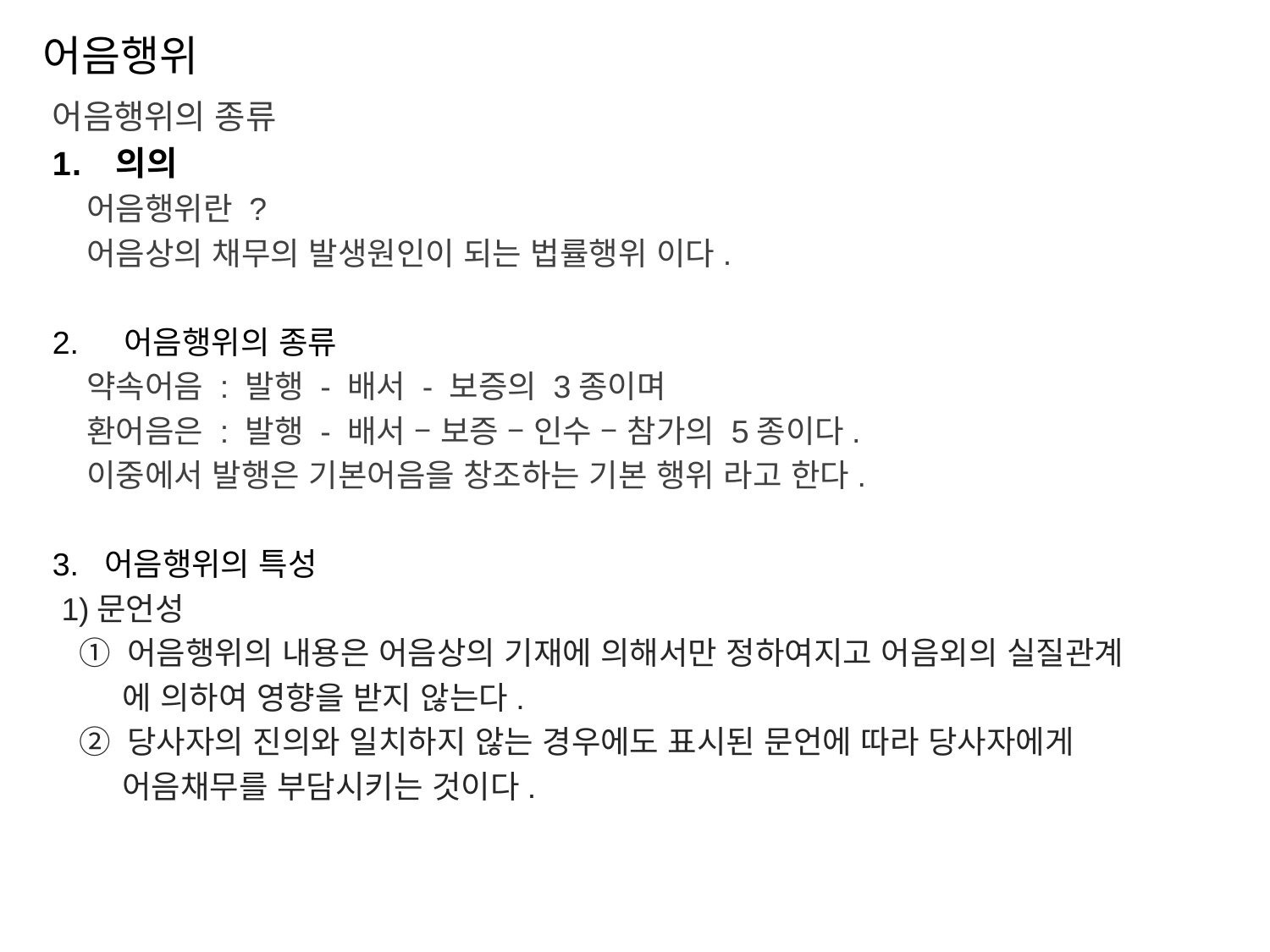

# 어음행위
어음행위의 종류
의의
   어음행위란 ?
   어음상의 채무의 발생원인이 되는 법률행위 이다.

어음행위의 종류
   약속어음 : 발행 - 배서 - 보증의 3종이며
   환어음은 : 발행 - 배서 – 보증 – 인수 – 참가의 5종이다.
   이중에서 발행은 기본어음을 창조하는 기본 행위 라고 한다.

3.  어음행위의 특성
 1)문언성
   ① 어음행위의 내용은 어음상의 기재에 의해서만 정하여지고 어음외의 실질관계
       에 의하여 영향을 받지 않는다.
   ② 당사자의 진의와 일치하지 않는 경우에도 표시된 문언에 따라 당사자에게
       어음채무를 부담시키는 것이다.